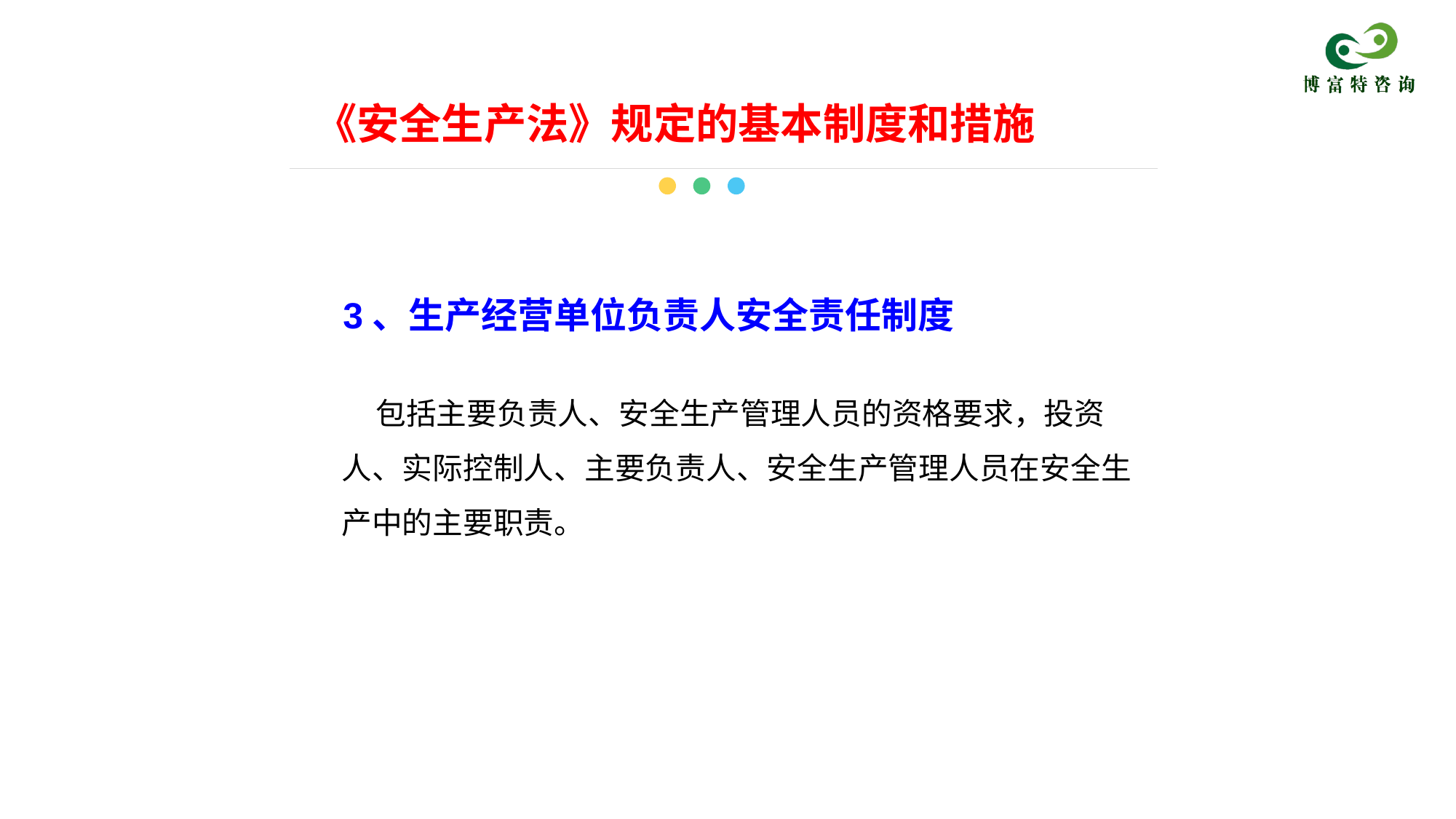

《安全生产法》规定的基本制度和措施

3、生产经营单位负责人安全责任制度
    包括主要负责人、安全生产管理人员的资格要求，投资
人、实际控制人、主要负责人、安全生产管理人员在安全生
产中的主要职责。